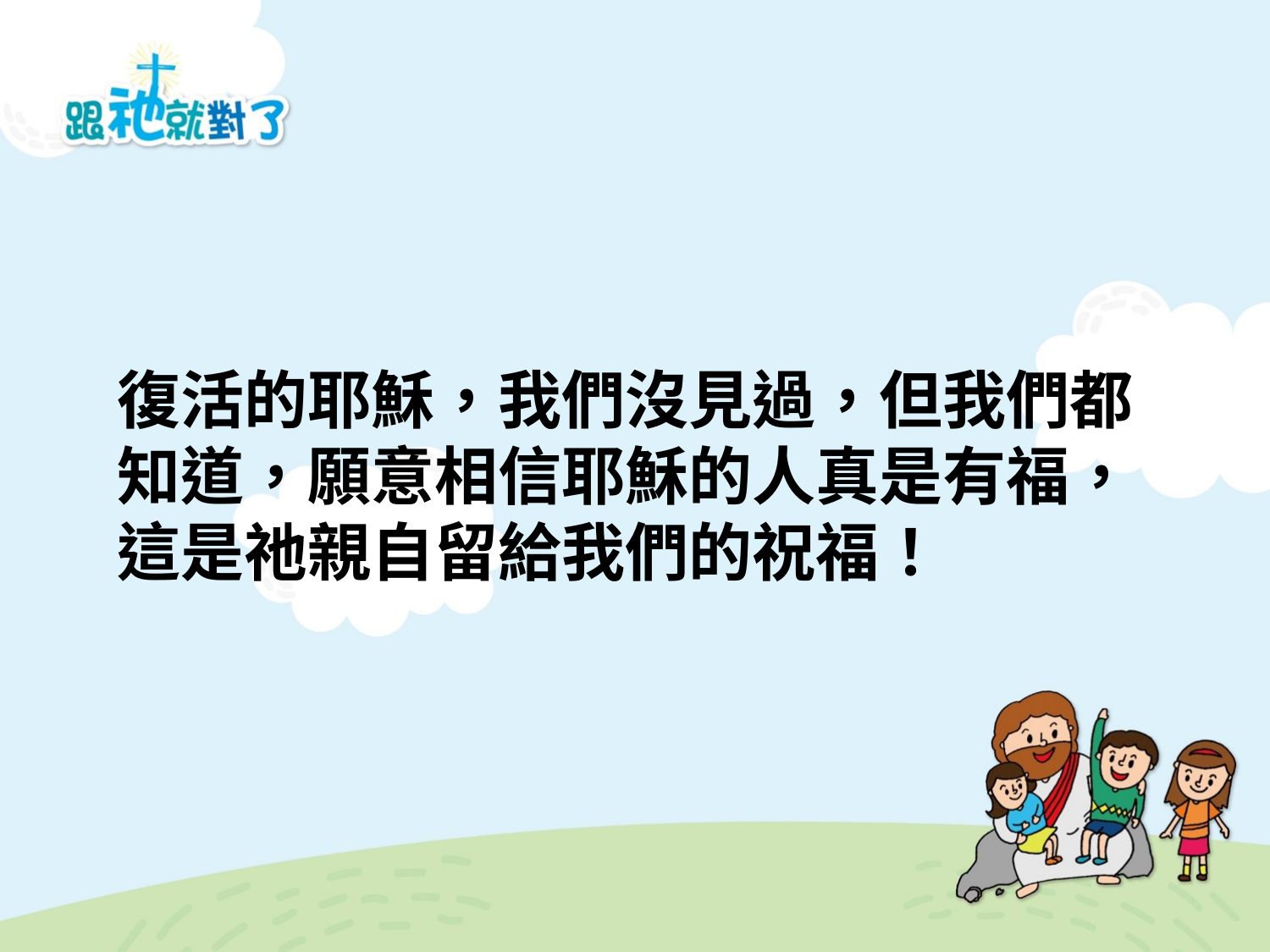

復活的耶穌，我們沒見過，但我們都知道，願意相信耶穌的人真是有福，這是祂親自留給我們的祝福！